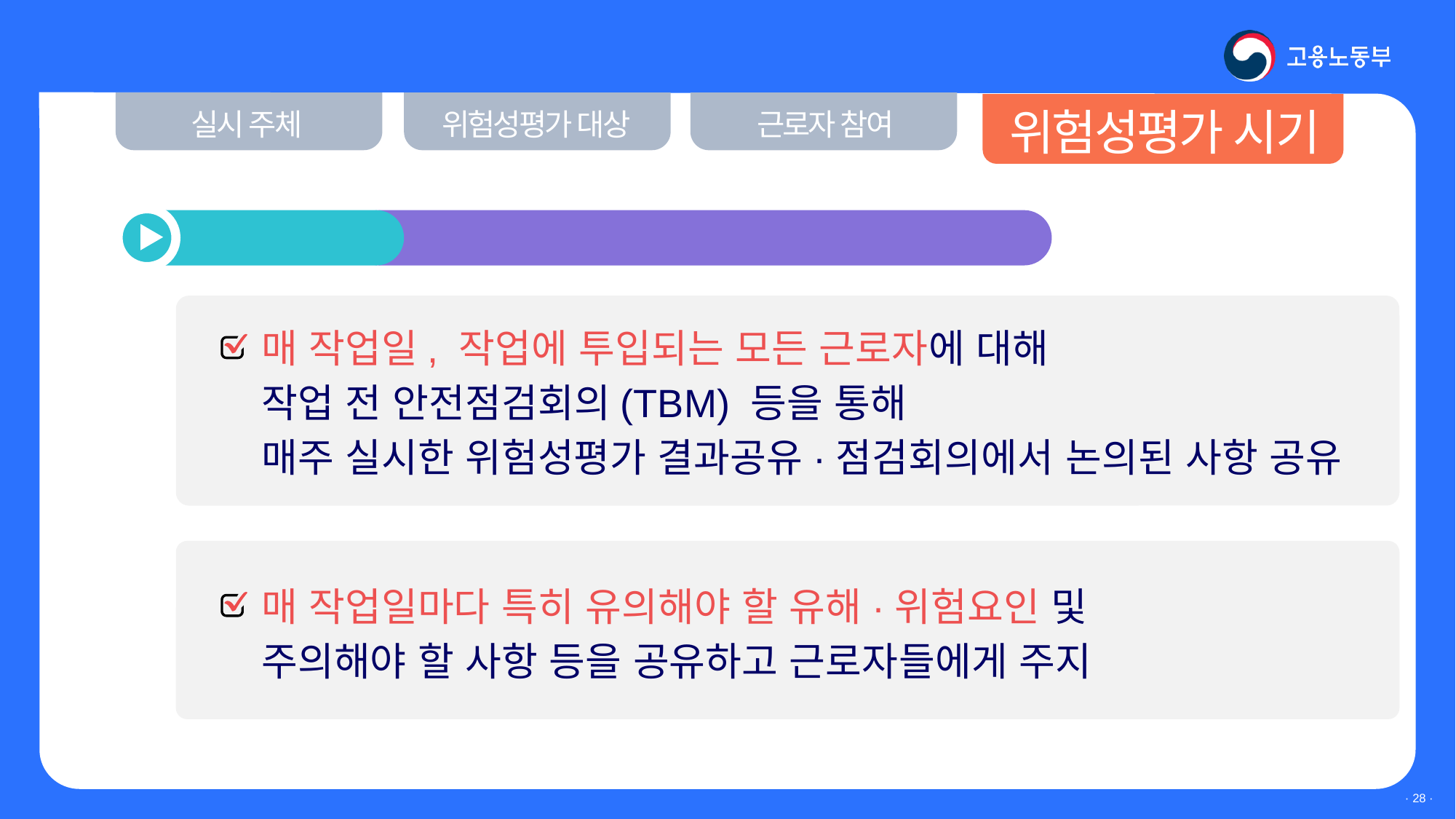

Ⅲ. 위험성평가 실시는 어떻게?

위험성평가 시기
실시 주체
위험성평가 대상
근로자 참여

     상시평가
     일 단위(TBM을 통한 결과 공유)

매 작업일, 작업에 투입되는 모든 근로자에 대해
작업 전 안전점검회의(TBM) 등을 통해
매주 실시한 위험성평가 결과공유·점검회의에서 논의된 사항 공유

매 작업일마다 특히 유의해야 할 유해·위험요인 및
주의해야 할 사항 등을 공유하고 근로자들에게 주지

· 28 ·